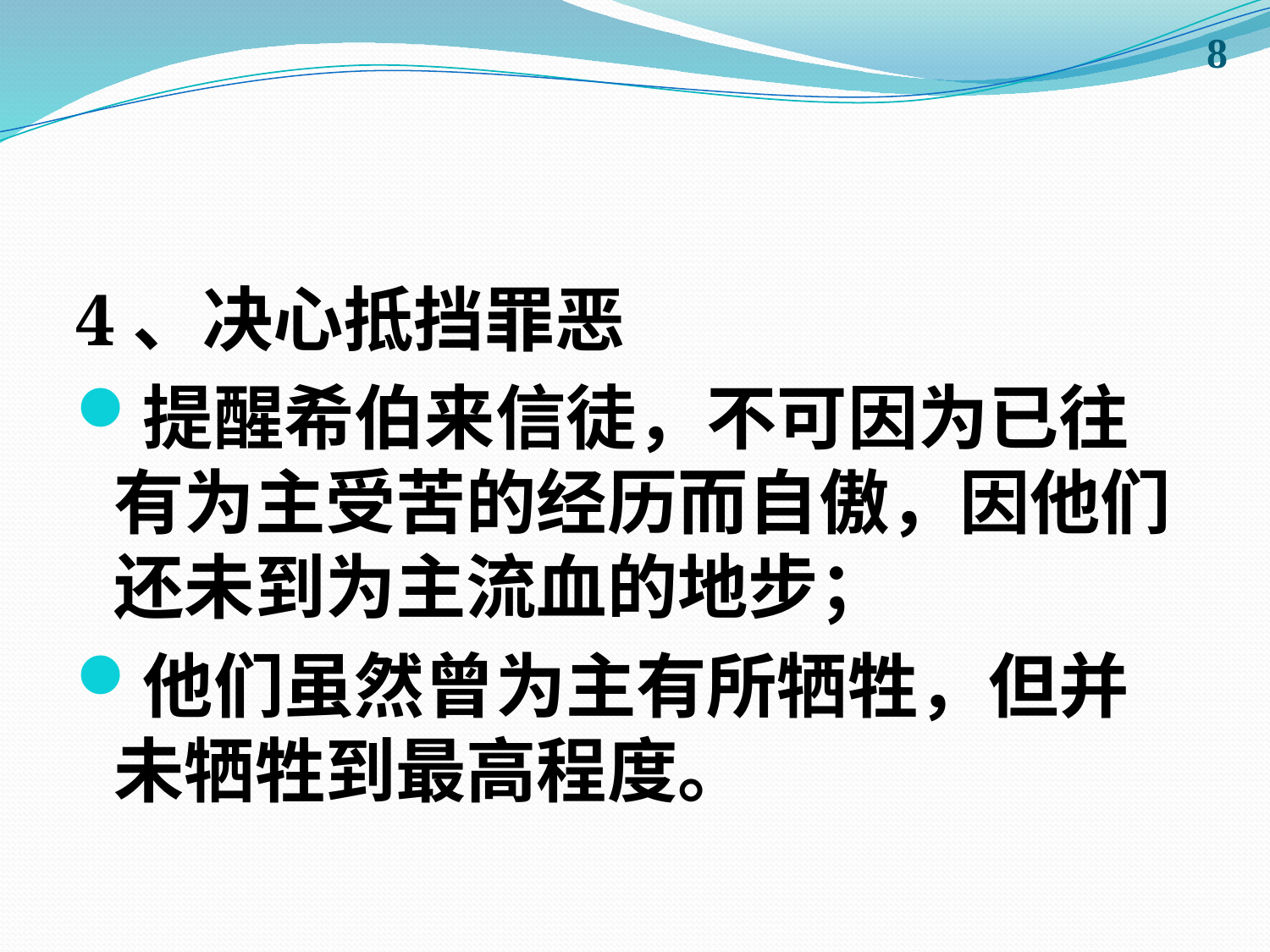

8
#
4、决心抵挡罪恶
提醒希伯来信徒，不可因为已往有为主受苦的经历而自傲，因他们还未到为主流血的地步；
他们虽然曾为主有所牺牲，但并未牺牲到最高程度。